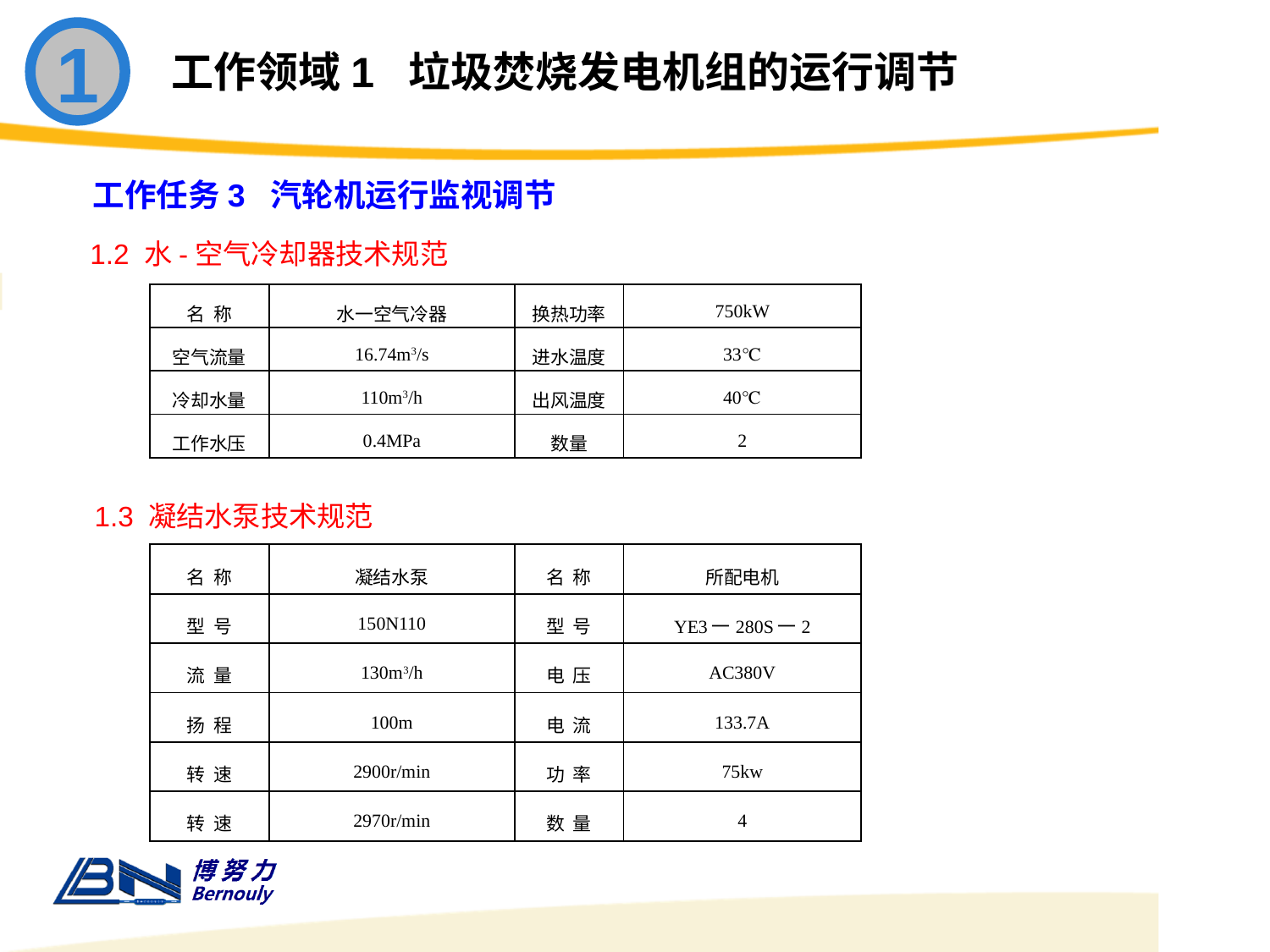

1
工作领域1  垃圾焚烧发电机组的运行调节
工作任务3  汽轮机运行监视调节
1.2 水-空气冷却器技术规范

| 名 称 | 水一空气冷器 | 换热功率 | 750kW |
| --- | --- | --- | --- |
| 空气流量 | 16.74m3/s | 进水温度 | 33℃ |
| 冷却水量 | 110m3/h | 出风温度 | 40℃ |
| 工作水压 | 0.4MPa | 数量 | 2 |
1.3 凝结水泵技术规范

| 名 称 | 凝结水泵 | 名 称 | 所配电机 |
| --- | --- | --- | --- |
| 型 号 | 150N110 | 型 号 | YE3一280S一2 |
| 流 量 | 130m3/h | 电 压 | AC380V |
| 扬 程 | 100m | 电 流 | 133.7A |
| 转 速 | 2900r/min | 功 率 | 75kw |
| 转 速 | 2970r/min | 数 量 | 4 |